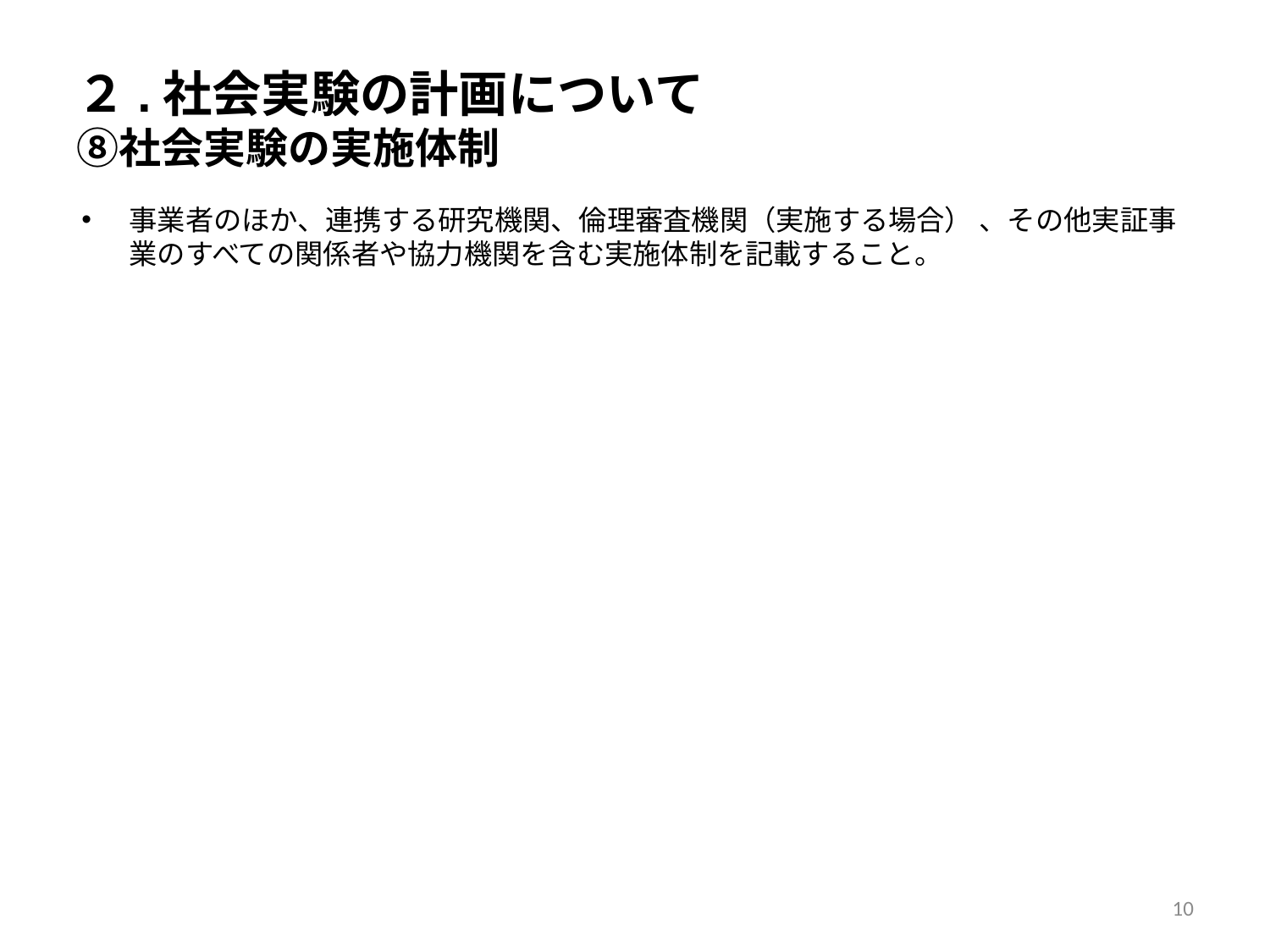

# ２.社会実験の計画について ⑧社会実験の実施体制
事業者のほか、連携する研究機関、倫理審査機関（実施する場合） 、その他実証事業のすべての関係者や協力機関を含む実施体制を記載すること。
10